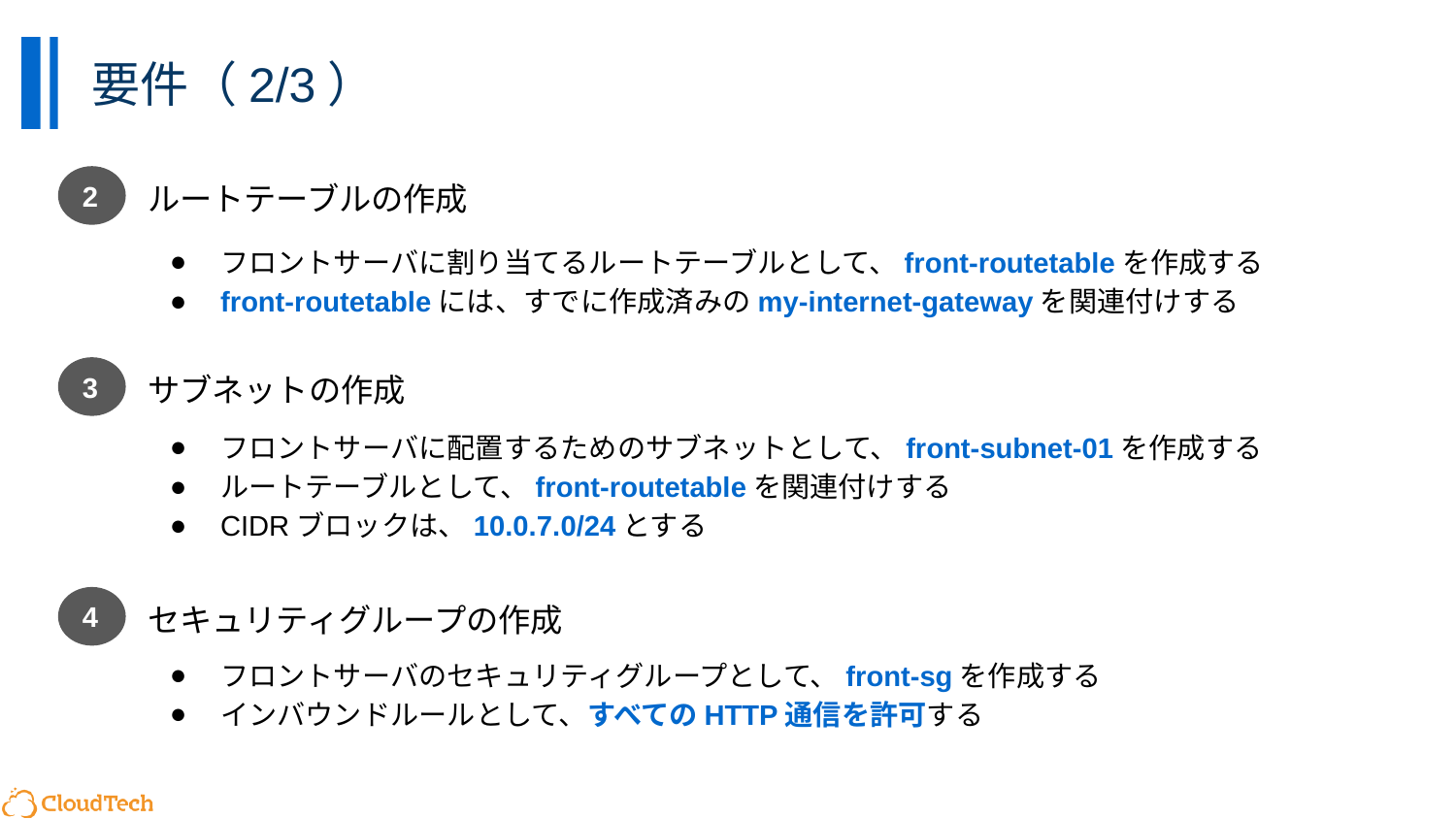

要件（2/3）
2
ルートテーブルの作成
フロントサーバに割り当てるルートテーブルとして、front-routetableを作成する
front-routetableには、すでに作成済みのmy-internet-gatewayを関連付けする
3
サブネットの作成
フロントサーバに配置するためのサブネットとして、front-subnet-01を作成する
ルートテーブルとして、front-routetableを関連付けする
CIDRブロックは、10.0.7.0/24とする
4
セキュリティグループの作成
フロントサーバのセキュリティグループとして、front-sgを作成する
インバウンドルールとして、すべてのHTTP通信を許可する
5